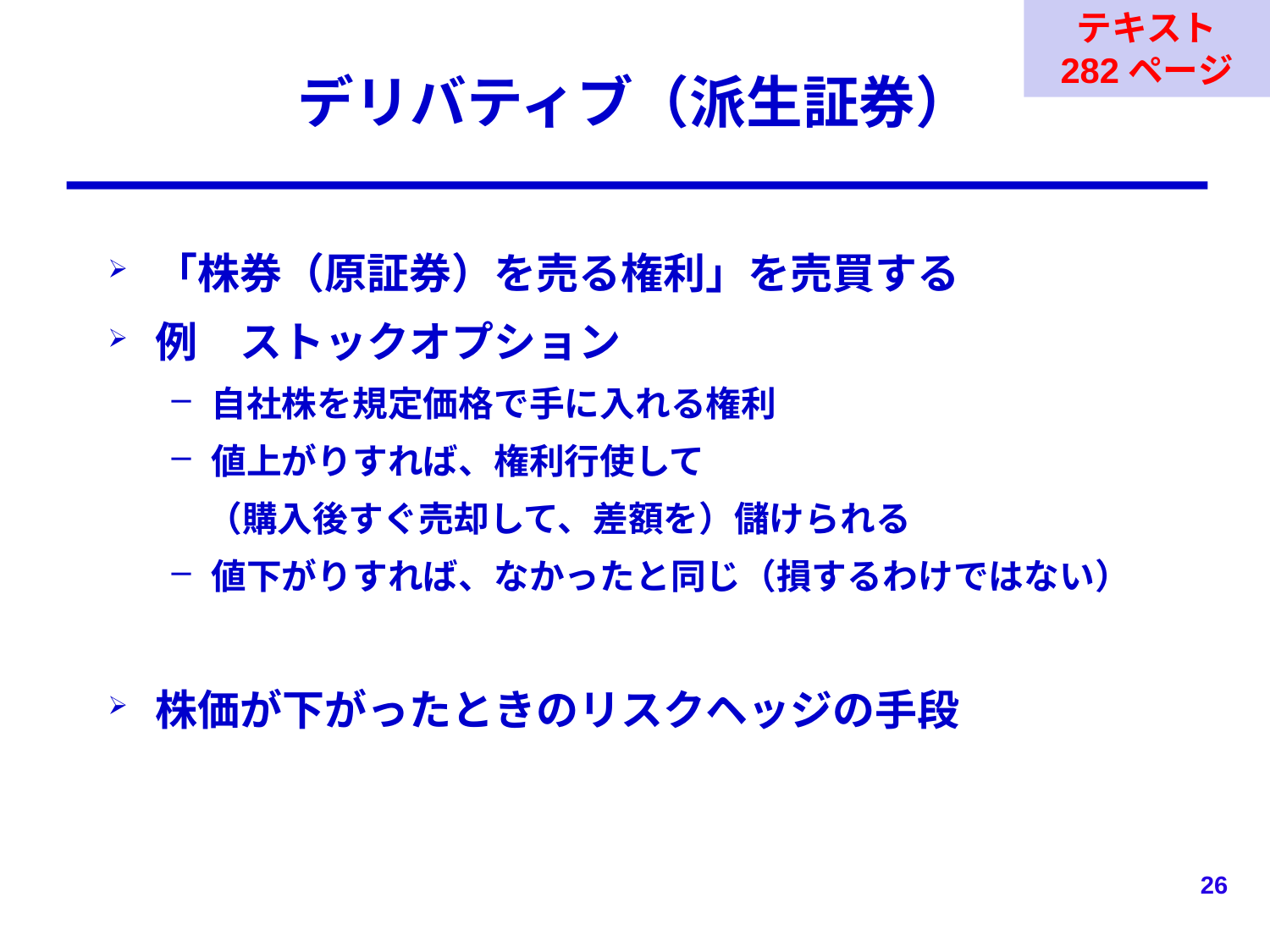

テキスト
282ページ
# デリバティブ（派生証券）
「株券（原証券）を売る権利」を売買する
例　ストックオプション
自社株を規定価格で手に入れる権利
値上がりすれば、権利行使して
　（購入後すぐ売却して、差額を）儲けられる
値下がりすれば、なかったと同じ（損するわけではない）

株価が下がったときのリスクヘッジの手段
26